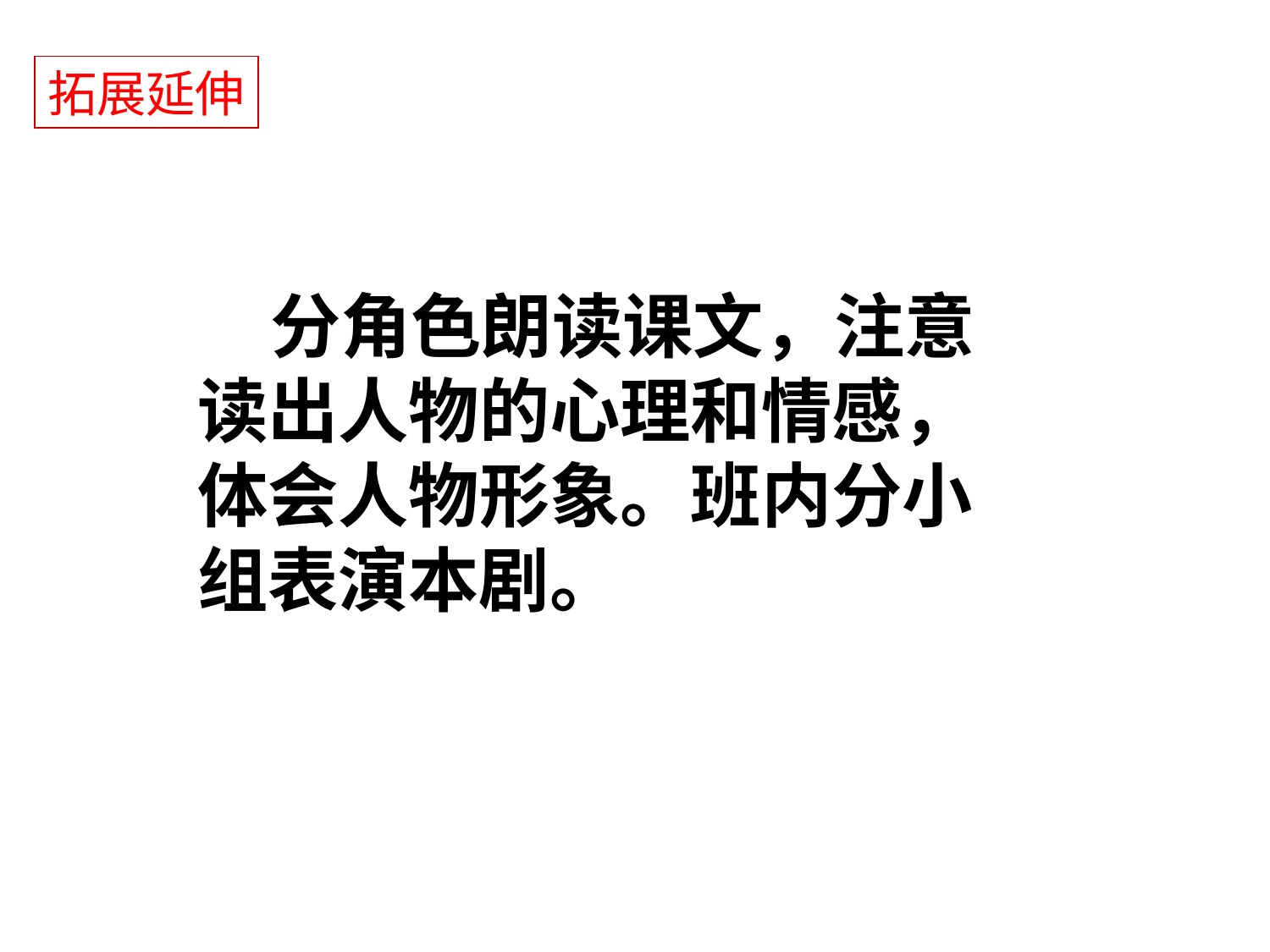

拓展延伸
    分角色朗读课文，注意读出人物的心理和情感，体会人物形象。班内分小组表演本剧。